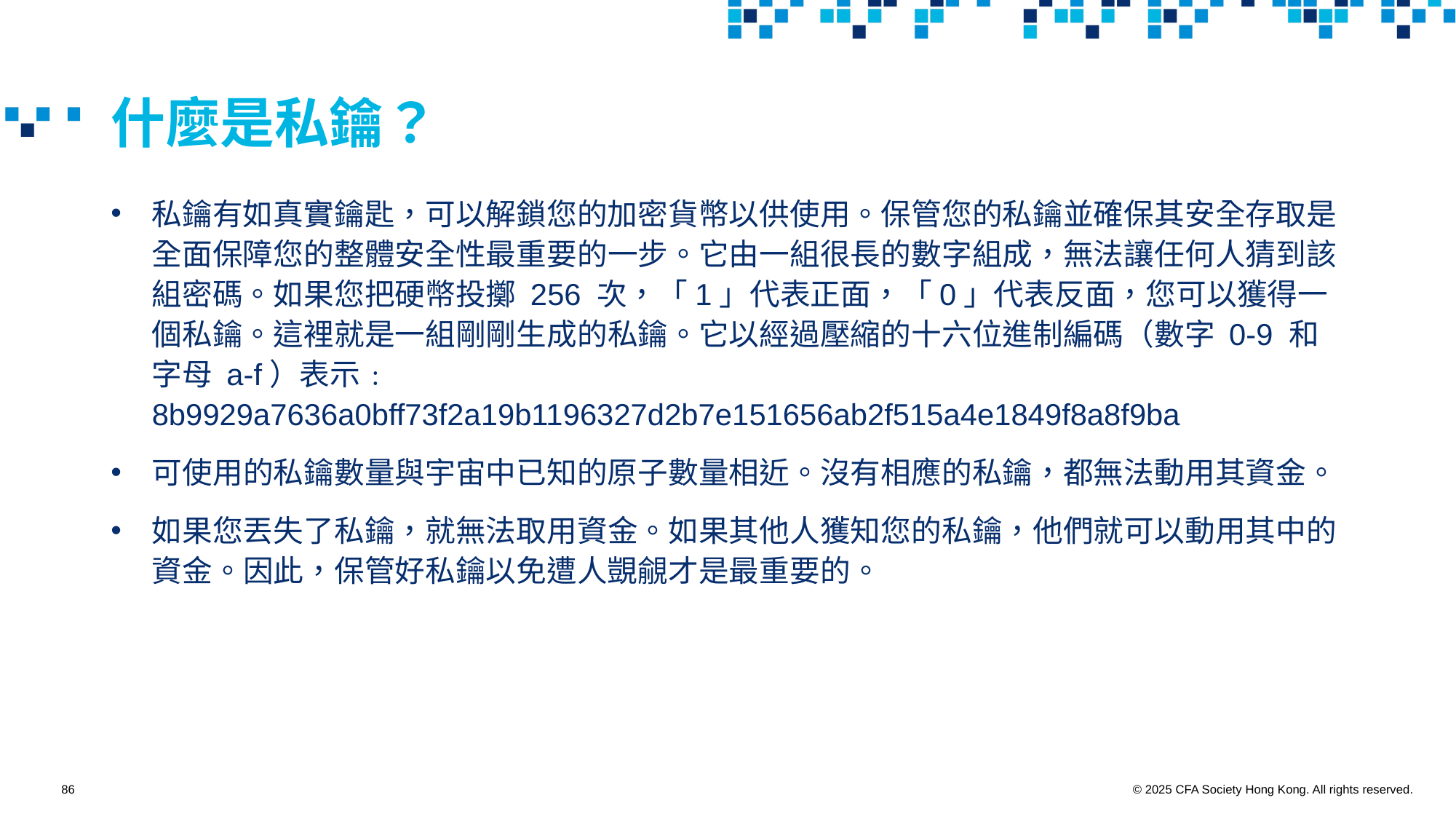

# 什麼是私鑰？
私鑰有如真實鑰匙，可以解鎖您的加密貨幣以供使用。保管您的私鑰並確保其安全存取是全面保障您的整體安全性最重要的一步。它由一組很長的數字組成，無法讓任何人猜到該組密碼。如果您把硬幣投擲 256 次，「1」代表正面，「0」代表反面，您可以獲得一個私鑰。這裡就是一組剛剛生成的私鑰。它以經過壓縮的十六位進制編碼（數字 0-9 和字母 a-f）表示﹕ 8b9929a7636a0bff73f2a19b1196327d2b7e151656ab2f515a4e1849f8a8f9ba
可使用的私鑰數量與宇宙中已知的原子數量相近。沒有相應的私鑰，都無法動用其資金。
如果您丟失了私鑰，就無法取用資金。如果其他人獲知您的私鑰，他們就可以動用其中的資金。因此，保管好私鑰以免遭人覬覦才是最重要的。

86
© 2025 CFA Society Hong Kong. All rights reserved.